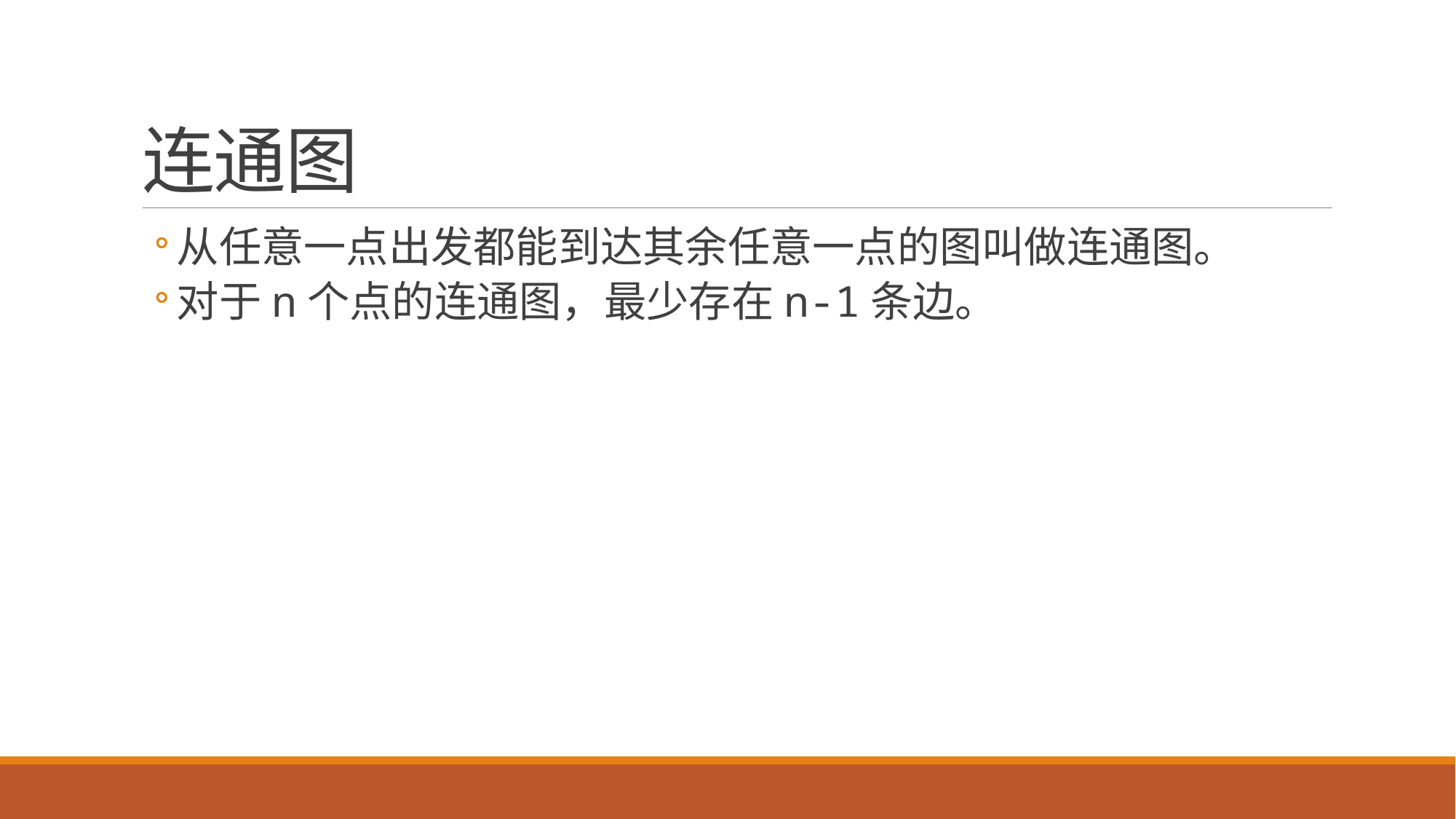

# 连通图
从任意一点出发都能到达其余任意一点的图叫做连通图。
对于n个点的连通图，最少存在n-1条边。